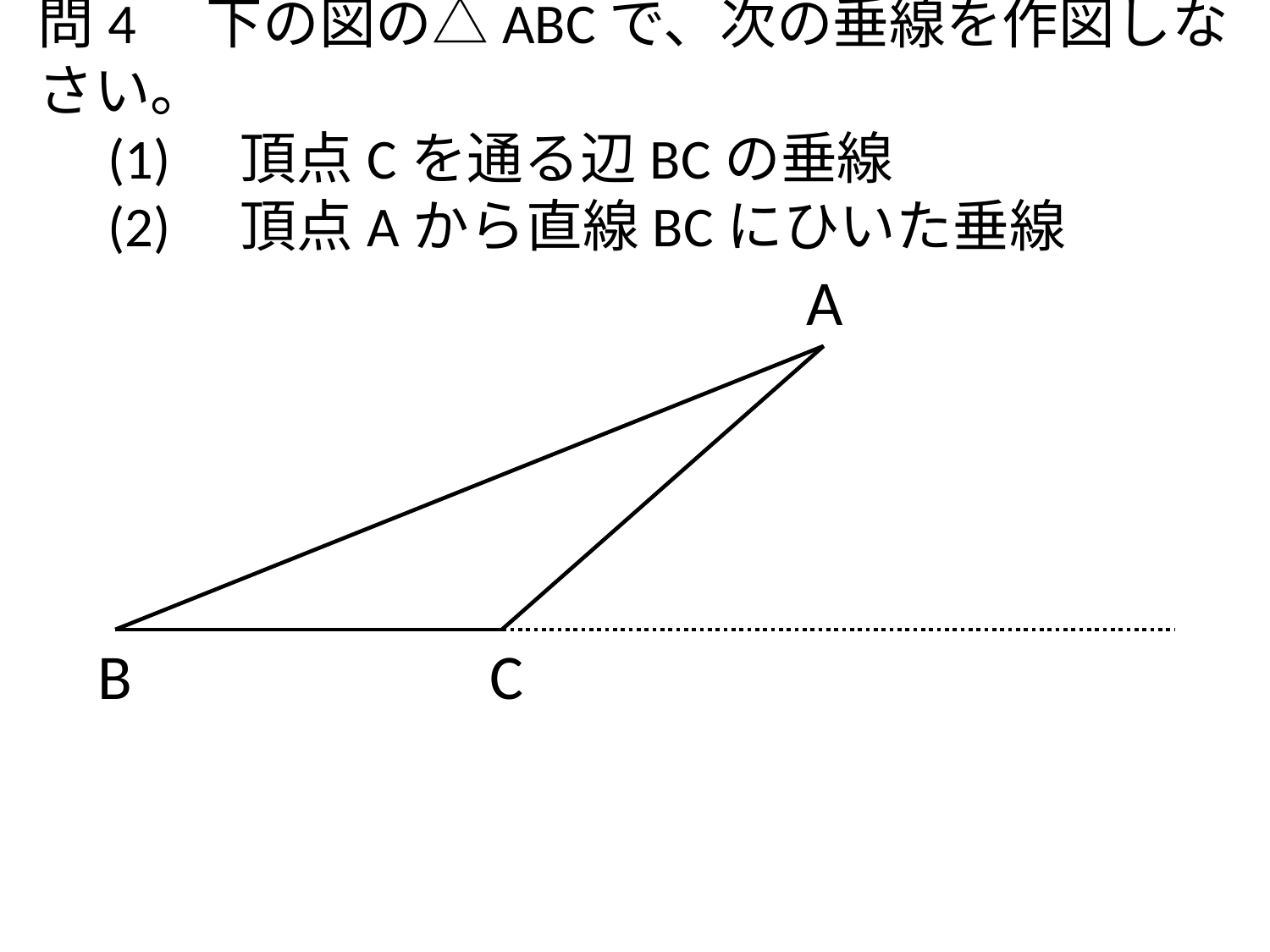

# 問4　下の図の△ABCで、次の垂線を作図しなさい。 　(1)　頂点Cを通る辺BCの垂線 　(2)　頂点Aから直線BCにひいた垂線
A
B
C